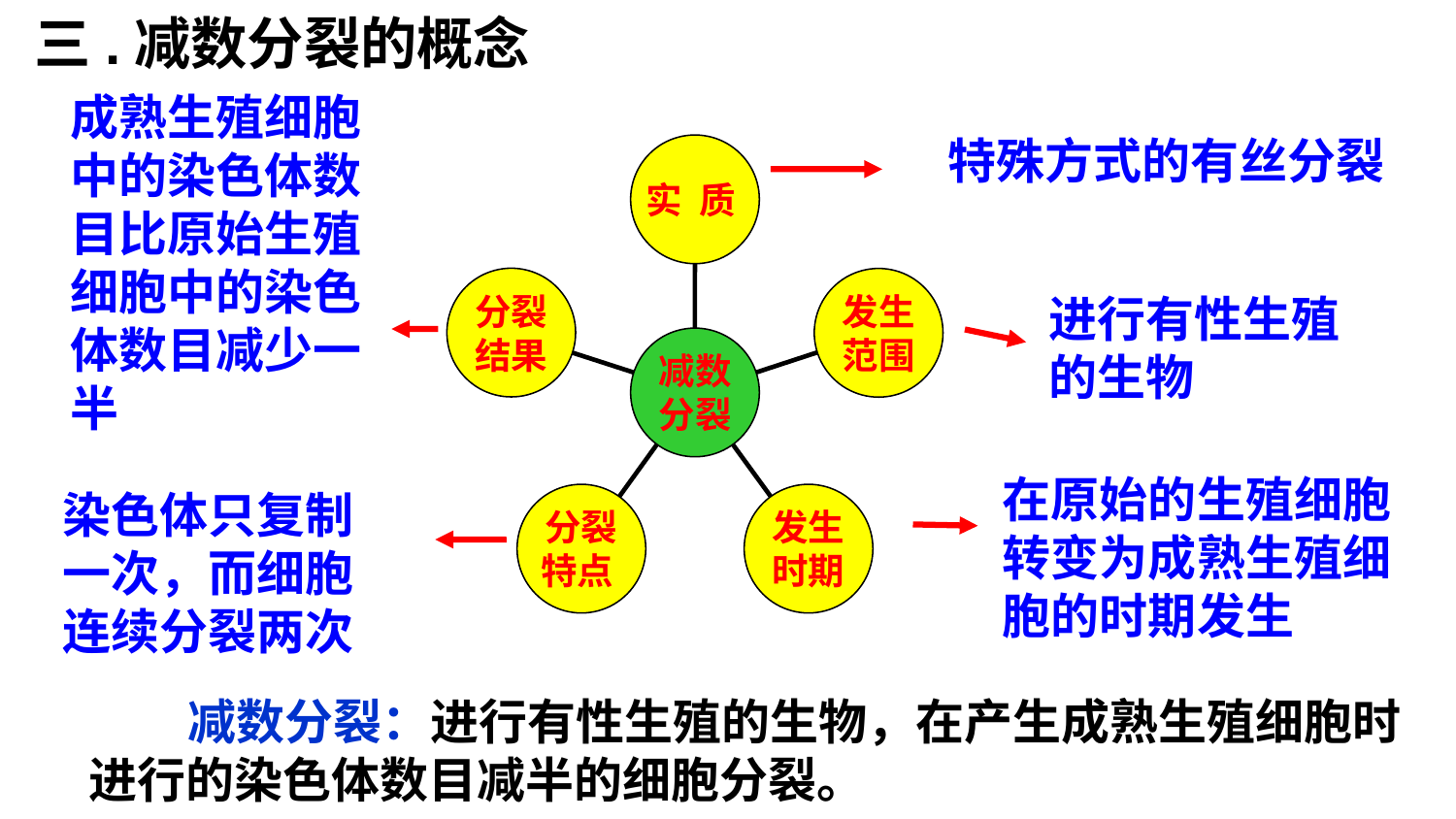

三.减数分裂的概念
成熟生殖细胞中的染色体数目比原始生殖细胞中的染色体数目减少一半

实  质

分裂
结果
发生
范围
减数
分裂

分裂
特点
发生
时期
特殊方式的有丝分裂

进行有性生殖的生物

在原始的生殖细胞转变为成熟生殖细胞的时期发生
染色体只复制一次，而细胞连续分裂两次

        减数分裂：进行有性生殖的生物，在产生成熟生殖细胞时进行的染色体数目减半的细胞分裂。